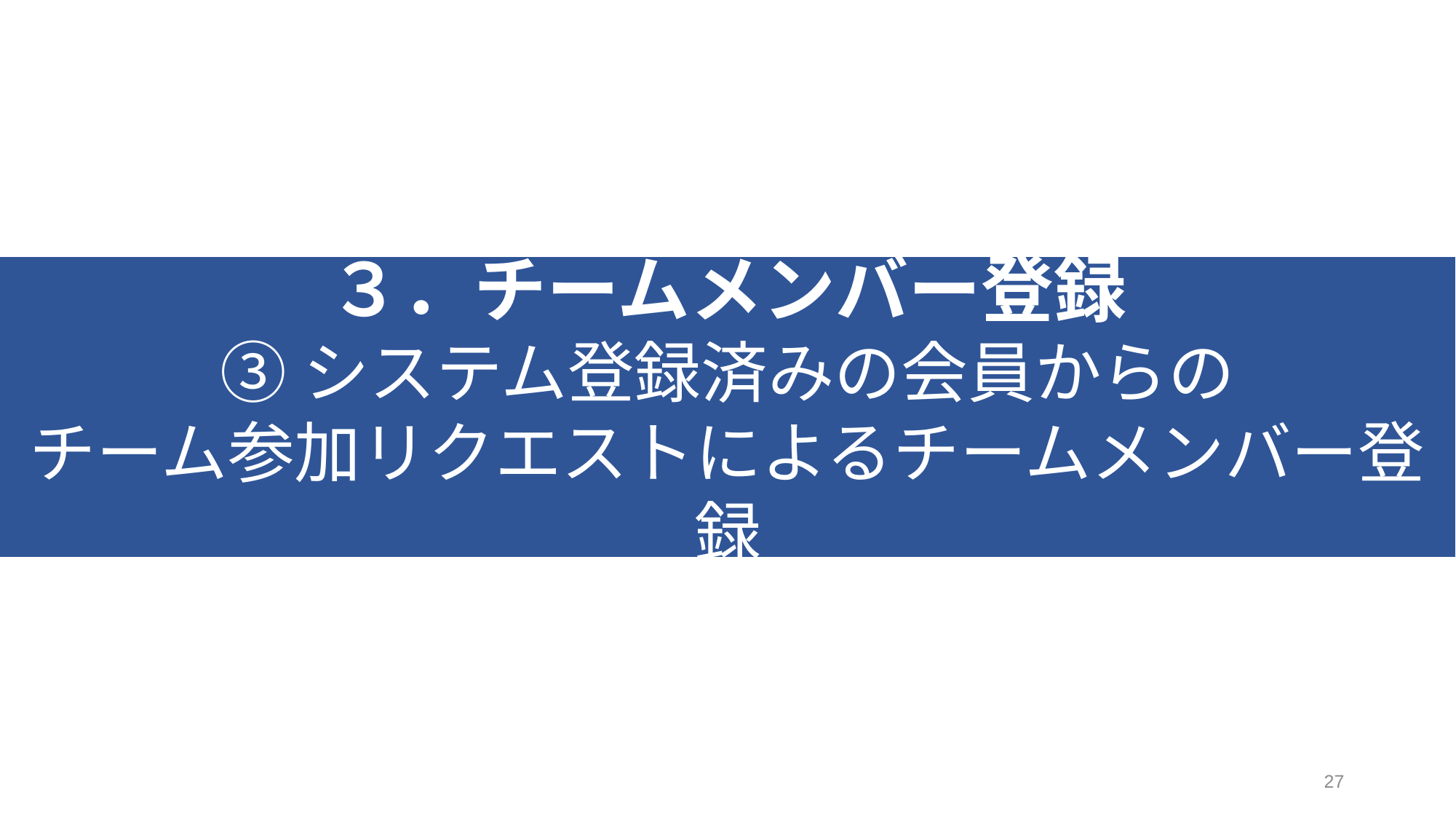

３．チームメンバー登録
③システム登録済みの会員からの
チーム参加リクエストによるチームメンバー登録
３．チームメンバー登録
③システム登録済みの会員からの
チーム参加リクエストによるチームメンバー登録
27